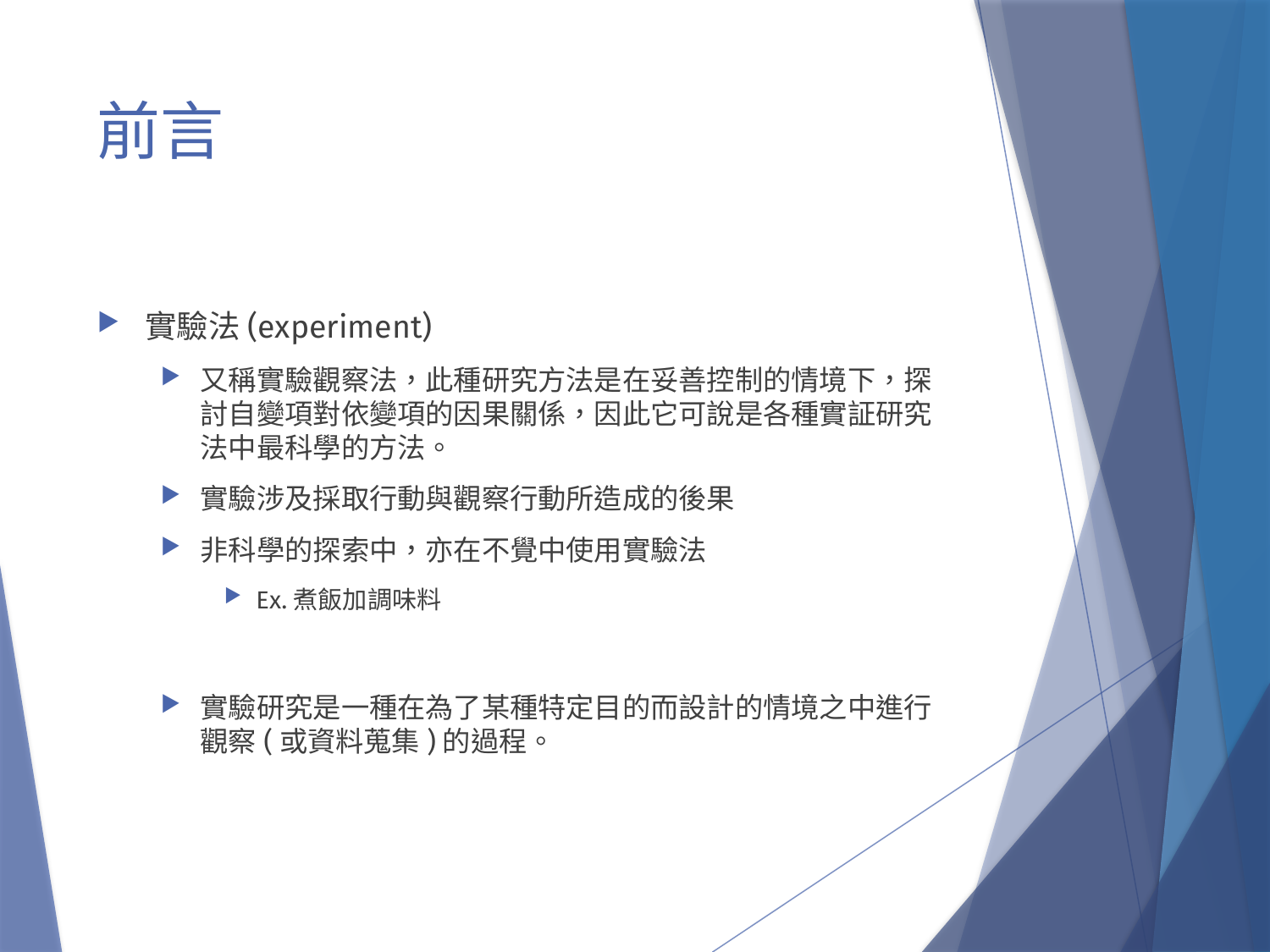

# 前言
實驗法(experiment)
又稱實驗觀察法，此種研究方法是在妥善控制的情境下，探討自變項對依變項的因果關係，因此它可說是各種實証研究法中最科學的方法。
實驗涉及採取行動與觀察行動所造成的後果
非科學的探索中，亦在不覺中使用實驗法
Ex.煮飯加調味料

實驗研究是一種在為了某種特定目的而設計的情境之中進行觀察(或資料蒐集)的過程。